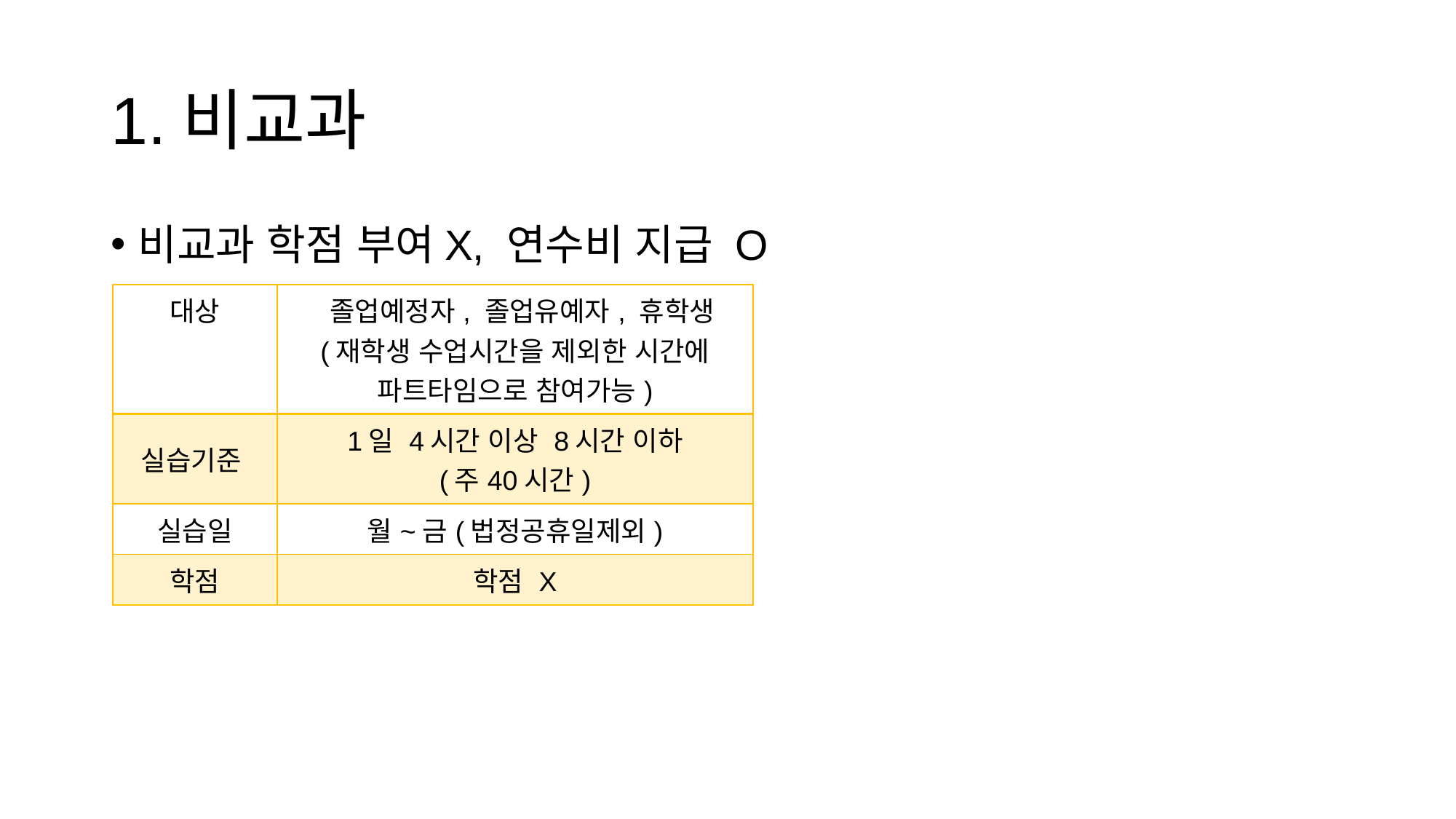

# 1.비교과
비교과 학점 부여X, 연수비 지급 O

| 대상 | 졸업예정자, 졸업유예자, 휴학생 (재학생 수업시간을 제외한 시간에 파트타임으로 참여가능) |
| --- | --- |
| 실습기준 | 1일 4시간 이상 8시간 이하 (주40시간) |
| 실습일 | 월~금(법정공휴일제외) |
| 학점 | 학점 X |